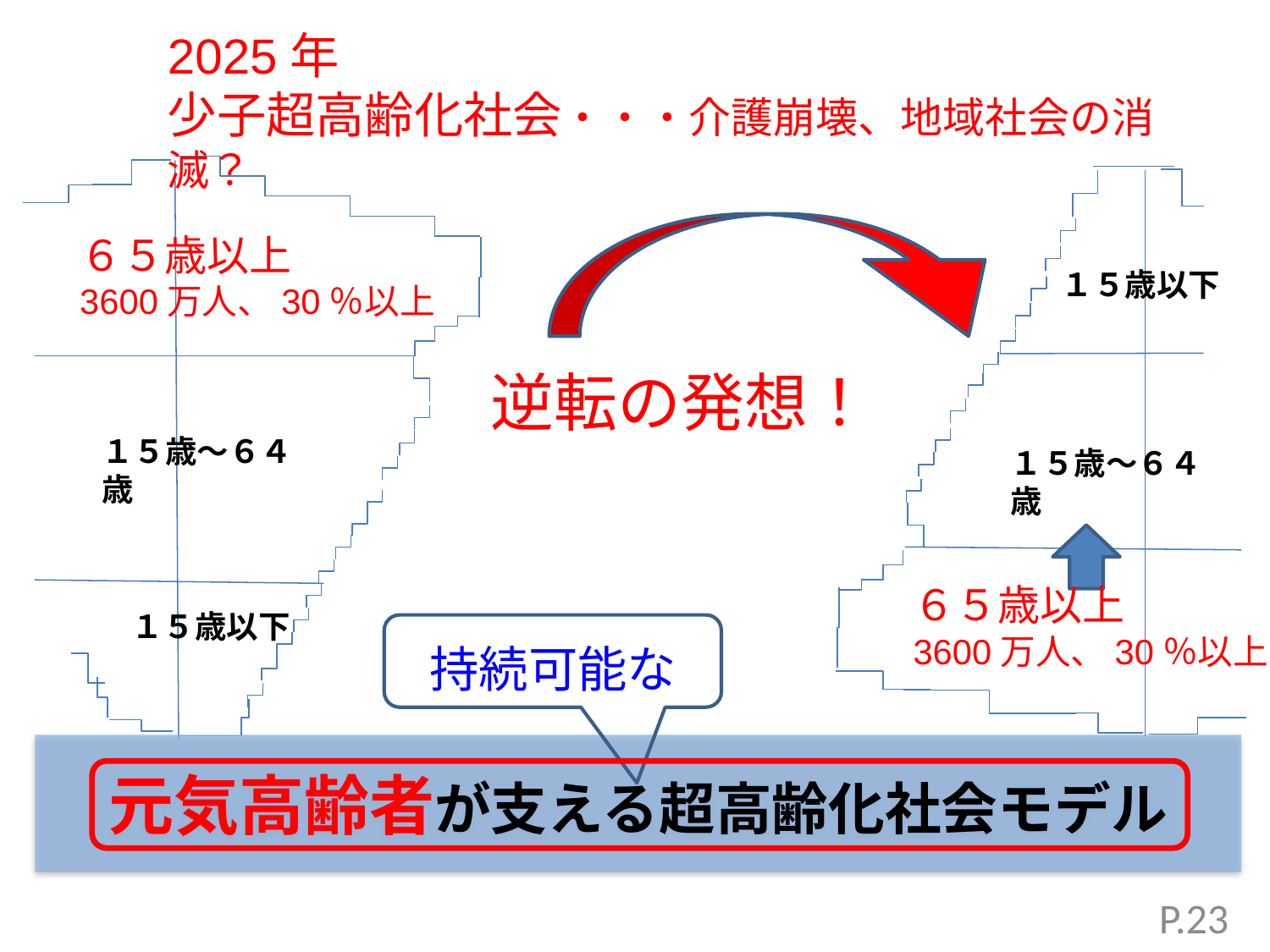

2025年
少子超高齢化社会・・・介護崩壊、地域社会の消滅？

６５歳以上
3600万人、30％以上
１５歳以下
逆転の発想！
１５歳～６４歳
１５歳～６４歳

６５歳以上
3600万人、30％以上
１５歳以下

持続可能な
元気高齢者が支える超高齢化社会モデル

P.23